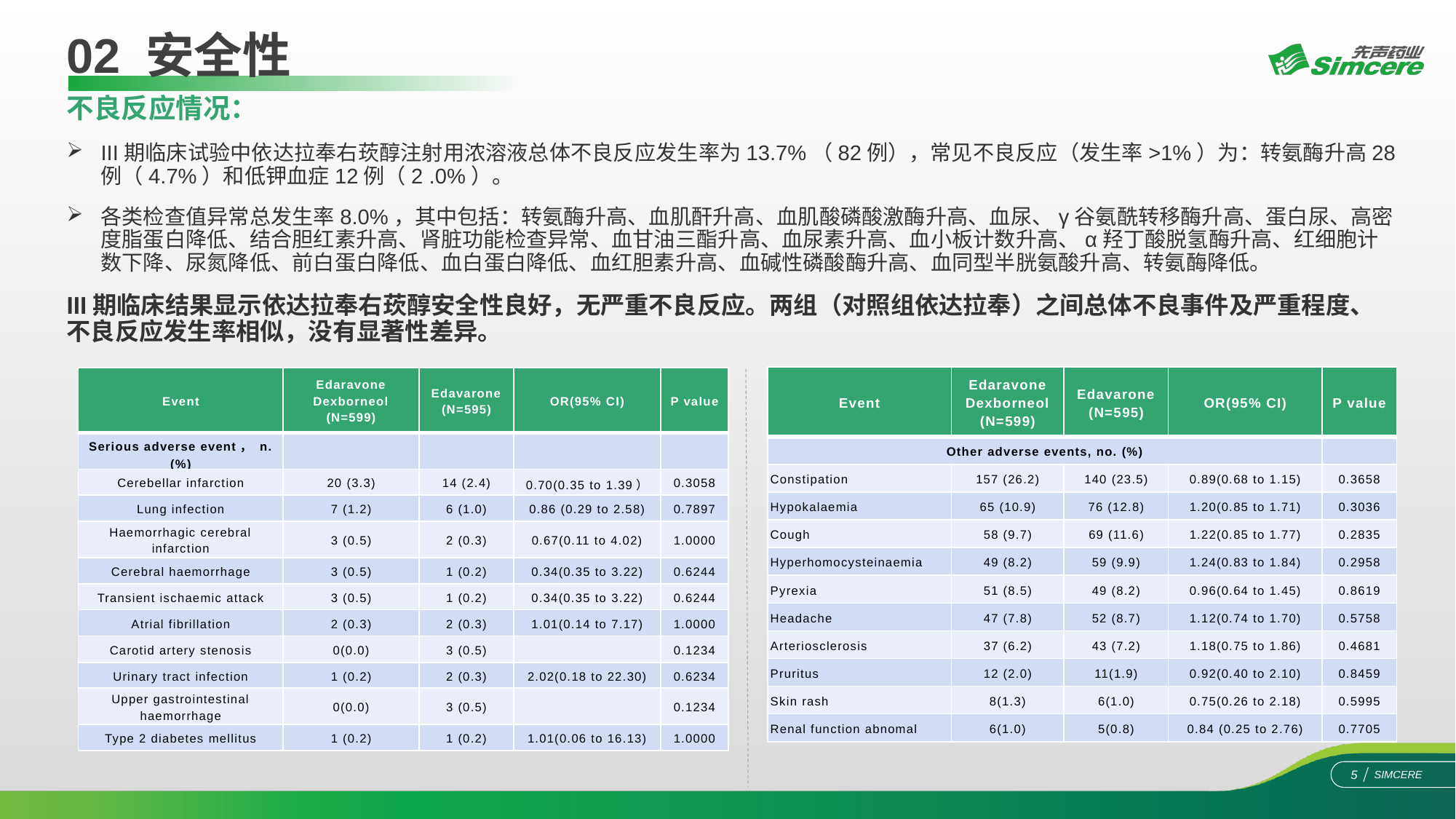

02 安全性
不良反应情况：
III期临床试验中依达拉奉右莰醇注射用浓溶液总体不良反应发生率为13.7%（82例），常见不良反应（发生率>1%）为：转氨酶升高28例（4.7%）和低钾血症12例（2 .0%）。
各类检查值异常总发生率8.0%，其中包括：转氨酶升高、血肌酐升高、血肌酸磷酸激酶升高、血尿、γ谷氨酰转移酶升高、蛋白尿、高密度脂蛋白降低、结合胆红素升高、肾脏功能检查异常、血甘油三酯升高、血尿素升高、血小板计数升高、α羟丁酸脱氢酶升高、红细胞计数下降、尿氮降低、前白蛋白降低、血白蛋白降低、血红胆素升高、血碱性磷酸酶升高、血同型半胱氨酸升高、转氨酶降低。
III期临床结果显示依达拉奉右莰醇安全性良好，无严重不良反应。两组（对照组依达拉奉）之间总体不良事件及严重程度、不良反应发生率相似，没有显著性差异。
| Event | Edaravone Dexborneol (N=599) | Edavarone (N=595) | OR(95% CI) | P value |
| --- | --- | --- | --- | --- |
| Other adverse events, no. (%) |  |  |  |  |
| Constipation | 157 (26.2) | 140 (23.5) | 0.89(0.68 to 1.15) | 0.3658 |
| Hypokalaemia | 65 (10.9) | 76 (12.8) | 1.20(0.85 to 1.71) | 0.3036 |
| Cough | 58 (9.7) | 69 (11.6) | 1.22(0.85 to 1.77) | 0.2835 |
| Hyperhomocysteinaemia | 49 (8.2) | 59 (9.9) | 1.24(0.83 to 1.84) | 0.2958 |
| Pyrexia | 51 (8.5) | 49 (8.2) | 0.96(0.64 to 1.45) | 0.8619 |
| Headache | 47 (7.8) | 52 (8.7) | 1.12(0.74 to 1.70) | 0.5758 |
| Arteriosclerosis | 37 (6.2) | 43 (7.2) | 1.18(0.75 to 1.86) | 0.4681 |
| Pruritus | 12 (2.0) | 11(1.9) | 0.92(0.40 to 2.10) | 0.8459 |
| Skin rash | 8(1.3) | 6(1.0) | 0.75(0.26 to 2.18) | 0.5995 |
| Renal function abnomal | 6(1.0) | 5(0.8) | 0.84 (0.25 to 2.76) | 0.7705 |
| Event | Edaravone Dexborneol (N=599) | Edavarone (N=595) | OR(95% CI) | P value |
| --- | --- | --- | --- | --- |
| Serious adverse event， n. (%) |  |  |  |  |
| Cerebellar infarction | 20 (3.3) | 14 (2.4) | 0.70(0.35 to 1.39） | 0.3058 |
| Lung infection | 7 (1.2) | 6 (1.0) | 0.86 (0.29 to 2.58) | 0.7897 |
| Haemorrhagic cerebral infarction | 3 (0.5) | 2 (0.3) | 0.67(0.11 to 4.02) | 1.0000 |
| Cerebral haemorrhage | 3 (0.5) | 1 (0.2) | 0.34(0.35 to 3.22) | 0.6244 |
| Transient ischaemic attack | 3 (0.5) | 1 (0.2) | 0.34(0.35 to 3.22) | 0.6244 |
| Atrial fibrillation | 2 (0.3) | 2 (0.3) | 1.01(0.14 to 7.17) | 1.0000 |
| Carotid artery stenosis | 0(0.0) | 3 (0.5) |  | 0.1234 |
| Urinary tract infection | 1 (0.2) | 2 (0.3) | 2.02(0.18 to 22.30) | 0.6234 |
| Upper gastrointestinal haemorrhage | 0(0.0) | 3 (0.5) |  | 0.1234 |
| Type 2 diabetes mellitus | 1 (0.2) | 1 (0.2) | 1.01(0.06 to 16.13) | 1.0000 |